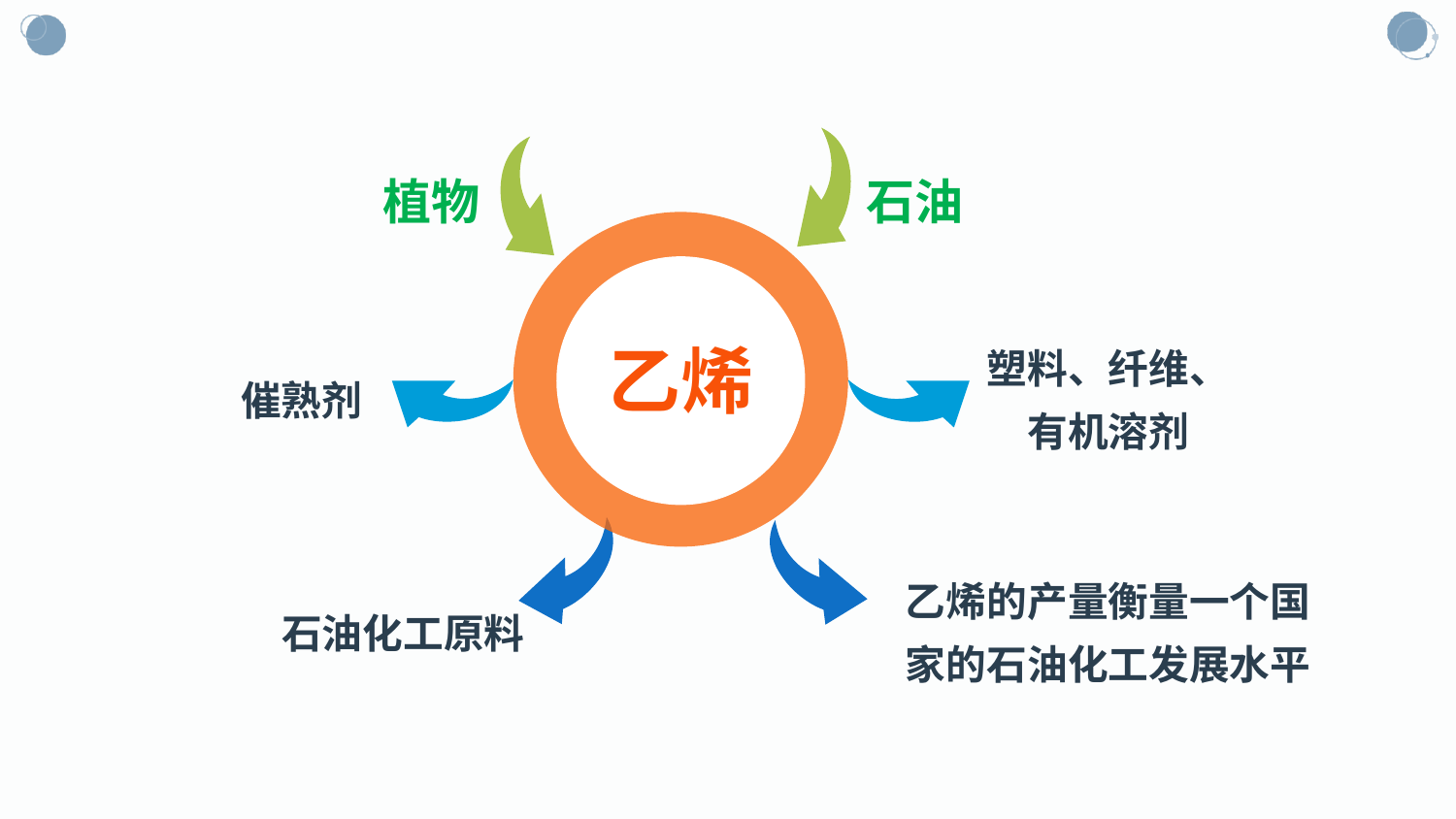

石油
植物

乙烯
乙烯
塑料、纤维、有机溶剂
催熟剂

石油化工原料
乙烯的产量衡量一个国家的石油化工发展水平